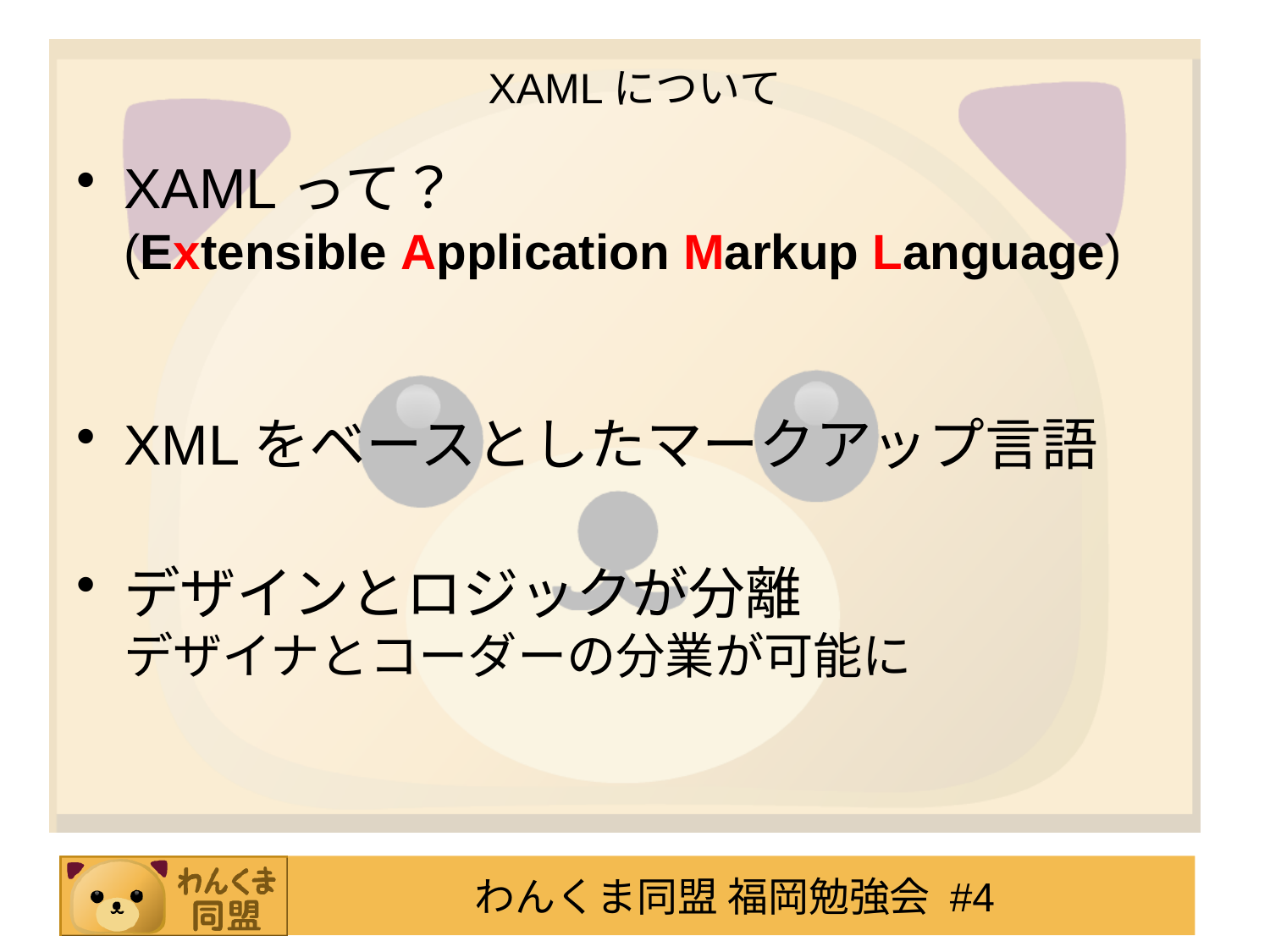

# XAMLについて
XAMLって？
(Extensible Application Markup Language)
XMLをベースとしたマークアップ言語

デザインとロジックが分離
デザイナとコーダーの分業が可能に